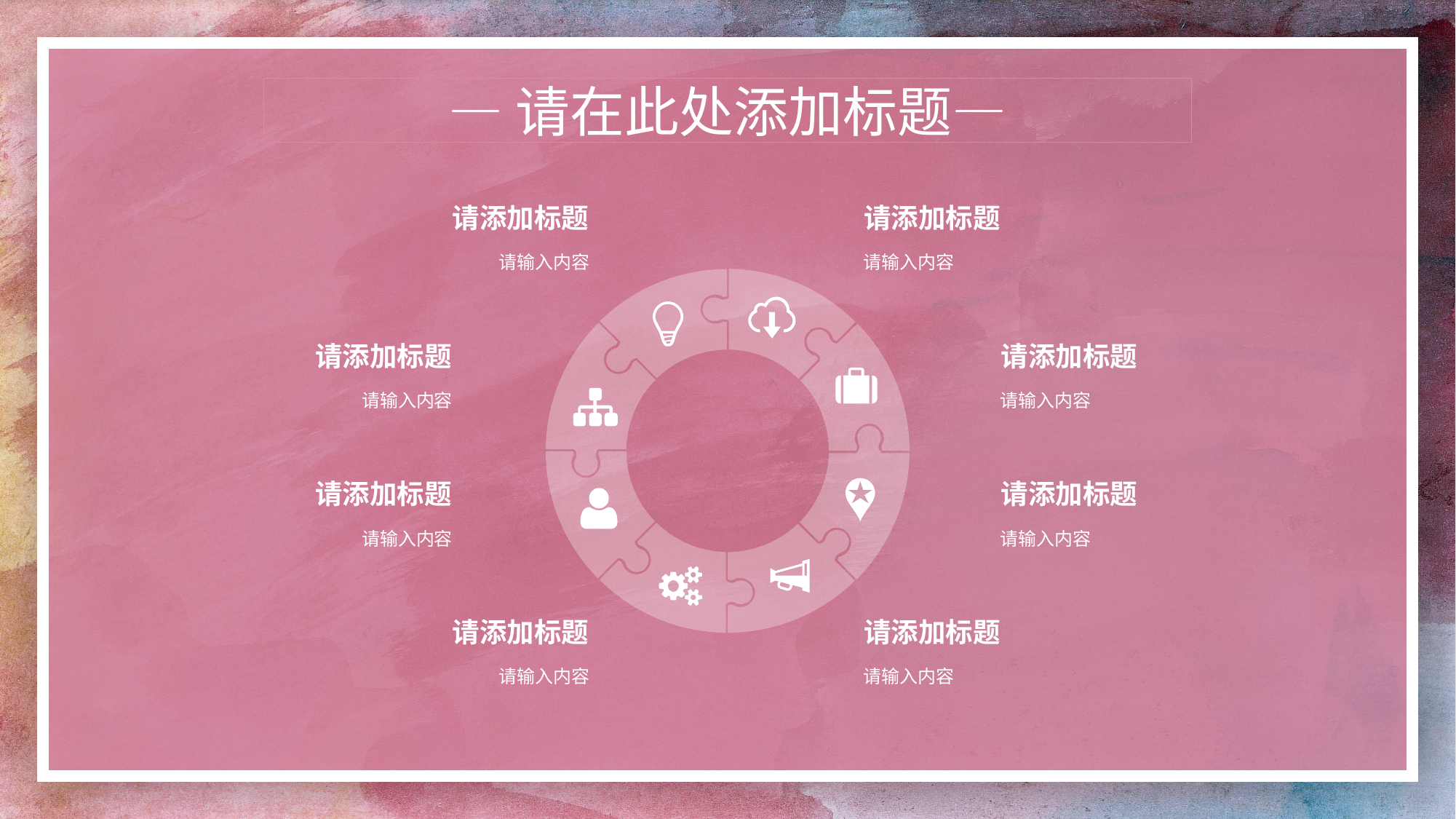

—请在此处添加标题—
请添加标题
请添加标题
请输入内容
请输入内容

请添加标题
请添加标题
请输入内容
请输入内容
请添加标题
请添加标题
请输入内容
请输入内容
请添加标题
请添加标题
请输入内容
请输入内容